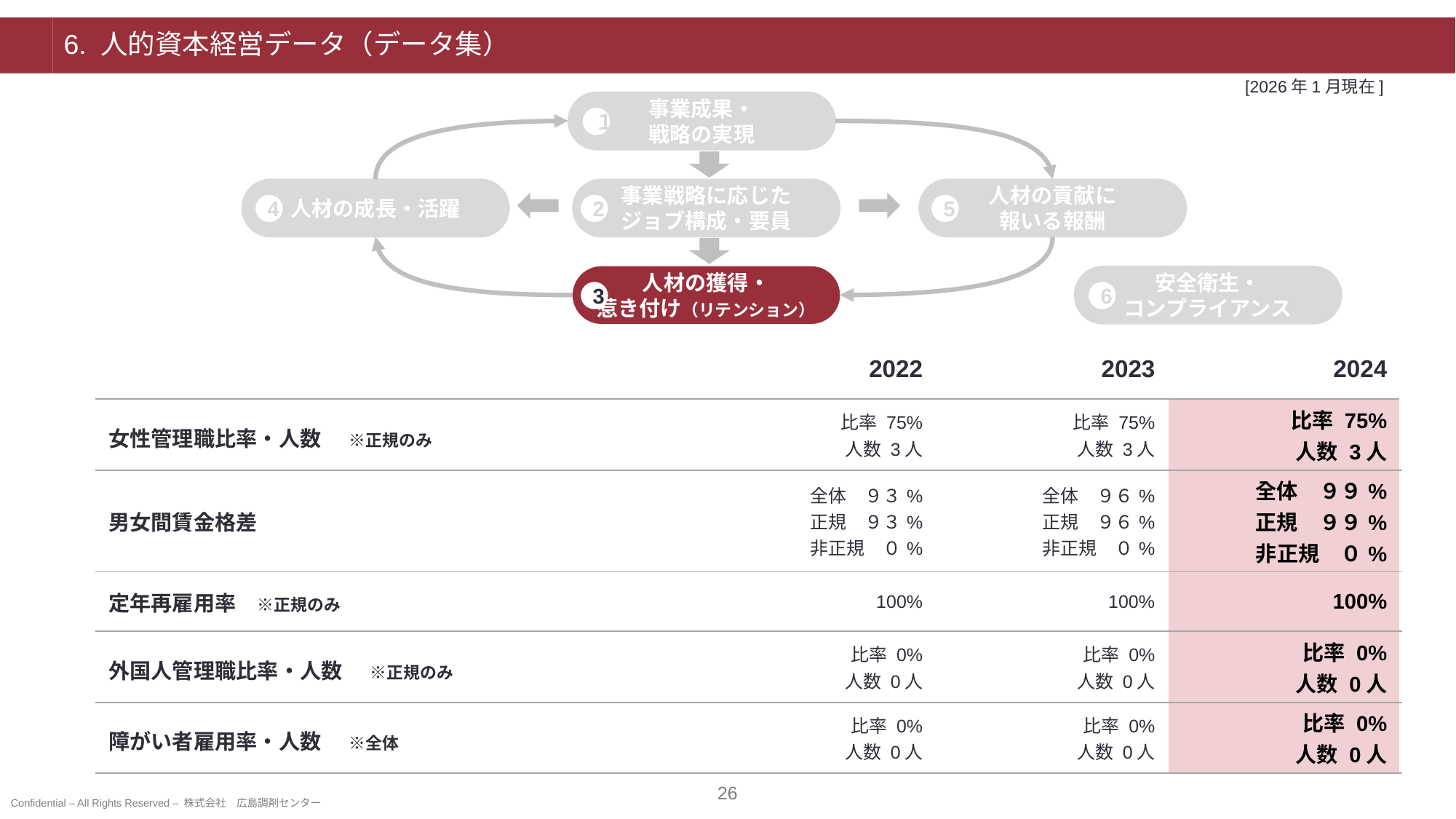

# 6. 人的資本経営データ（データ集）
[2026年1月現在]
事業成果・
戦略の実現
１

人材の貢献に
報いる報酬
人材の成長・活躍
事業戦略に応じた
ジョブ構成・要員

4
2
5

人材の獲得・
惹き付け（リテンション）
安全衛生・
コンプライアンス
3
6
|  |  | 2022 | 2023 | 2024 |
| --- | --- | --- | --- | --- |
|  | 女性管理職比率・人数　※正規のみ | 比率 75% 人数 3人 | 比率 75% 人数 3人 | 比率 75% 人数 3人 |
|  | 男女間賃金格差 | 全体　９３% 正規　９３% 非正規　０% | 全体　９６% 正規　９６% 非正規　０% | 全体　９９% 正規　９９% 非正規　０% |
|  | 定年再雇用率　※正規のみ | 100% | 100% | 100% |
|  | 外国人管理職比率・人数　※正規のみ | 比率 0% 人数 0人 | 比率 0% 人数 0人 | 比率 0% 人数 0人 |
|  | 障がい者雇用率・人数　※全体 | 比率 0% 人数 0人 | 比率 0% 人数 0人 | 比率 0% 人数 0人 |
26